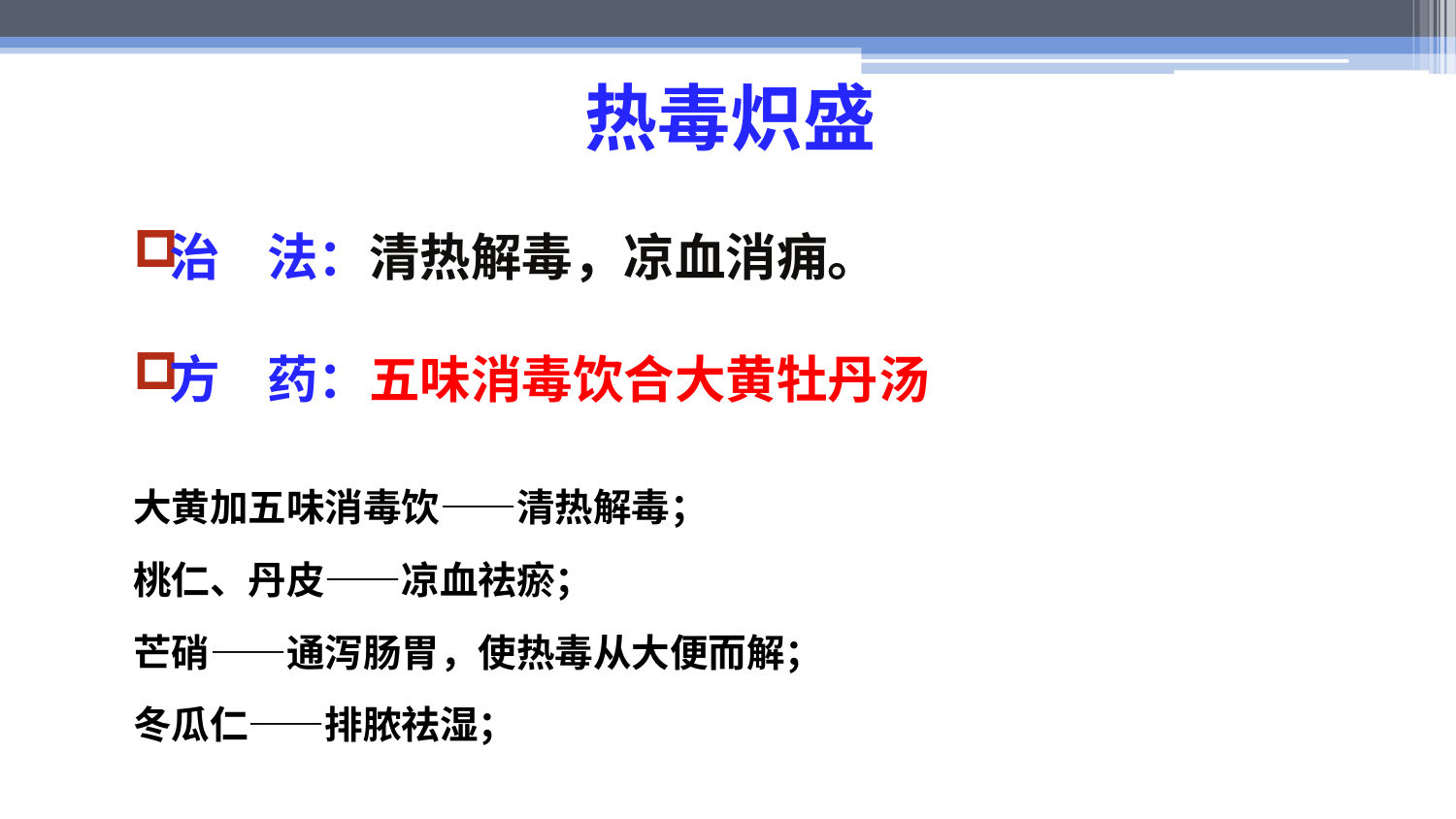

# 热毒炽盛
治    法：清热解毒，凉血消痈。
方    药：五味消毒饮合大黄牡丹汤

大黄加五味消毒饮——清热解毒；
桃仁、丹皮——凉血祛瘀；
芒硝——通泻肠胃，使热毒从大便而解；
冬瓜仁——排脓祛湿；